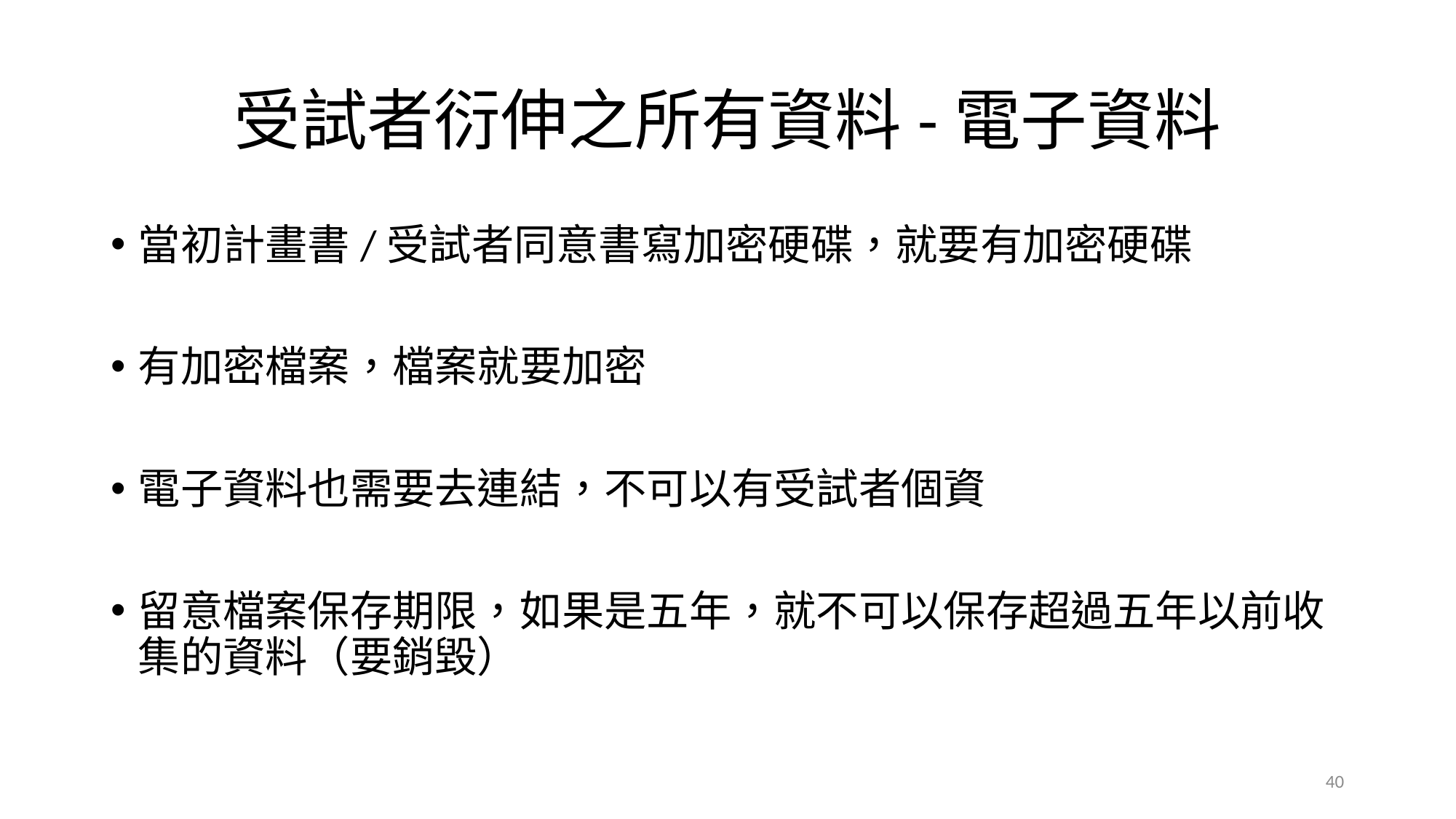

# 受試者衍伸之所有資料-電子資料
當初計畫書/受試者同意書寫加密硬碟，就要有加密硬碟

有加密檔案，檔案就要加密

電子資料也需要去連結，不可以有受試者個資

留意檔案保存期限，如果是五年，就不可以保存超過五年以前收集的資料（要銷毀）
40